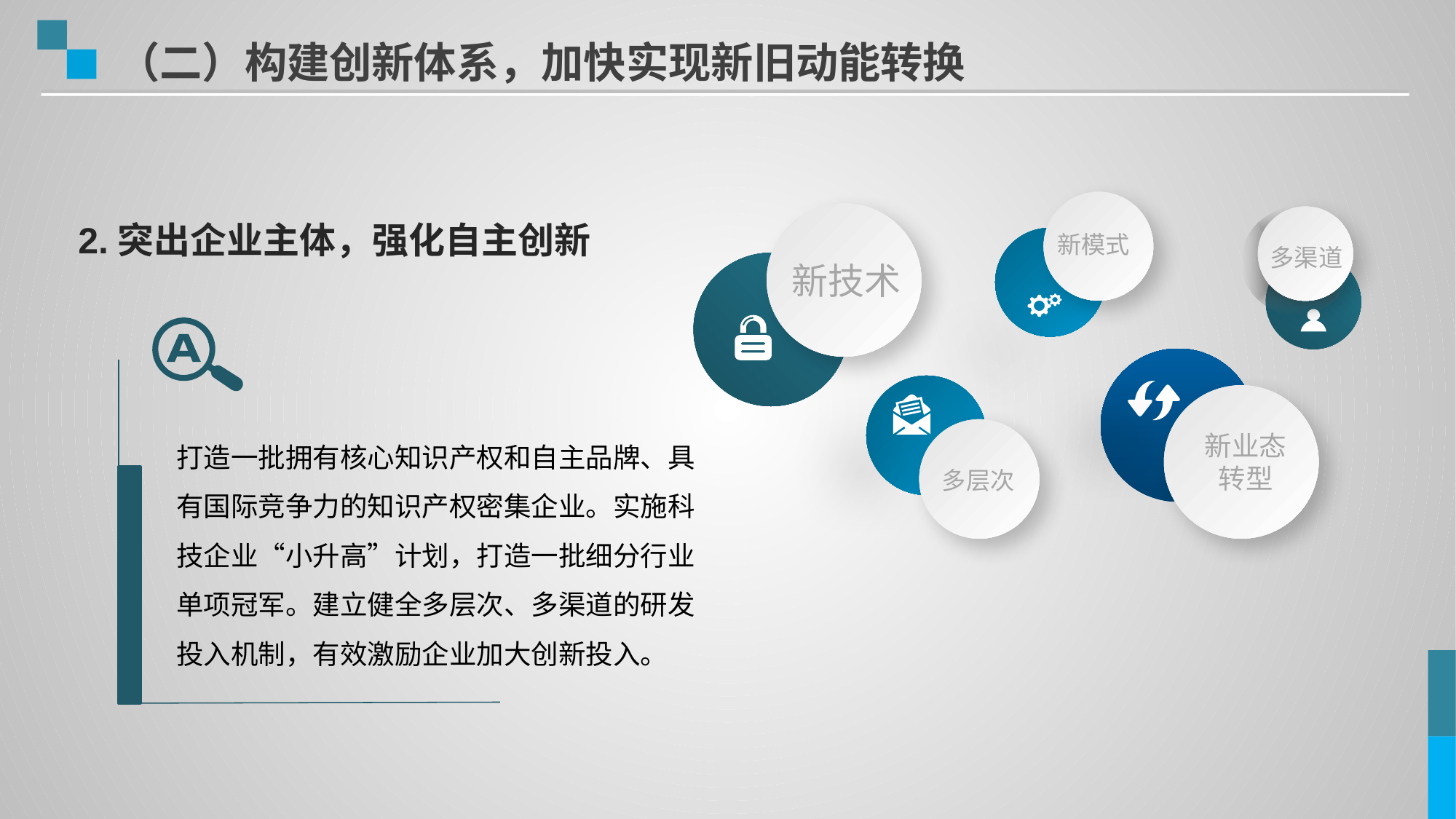

（二）构建创新体系，加快实现新旧动能转换

新模式

新技术

新业态
转型

多层次
2.突出企业主体，强化自主创新
多渠道

打造一批拥有核心知识产权和自主品牌、具有国际竞争力的知识产权密集企业。实施科技企业“小升高”计划，打造一批细分行业单项冠军。建立健全多层次、多渠道的研发投入机制，有效激励企业加大创新投入。